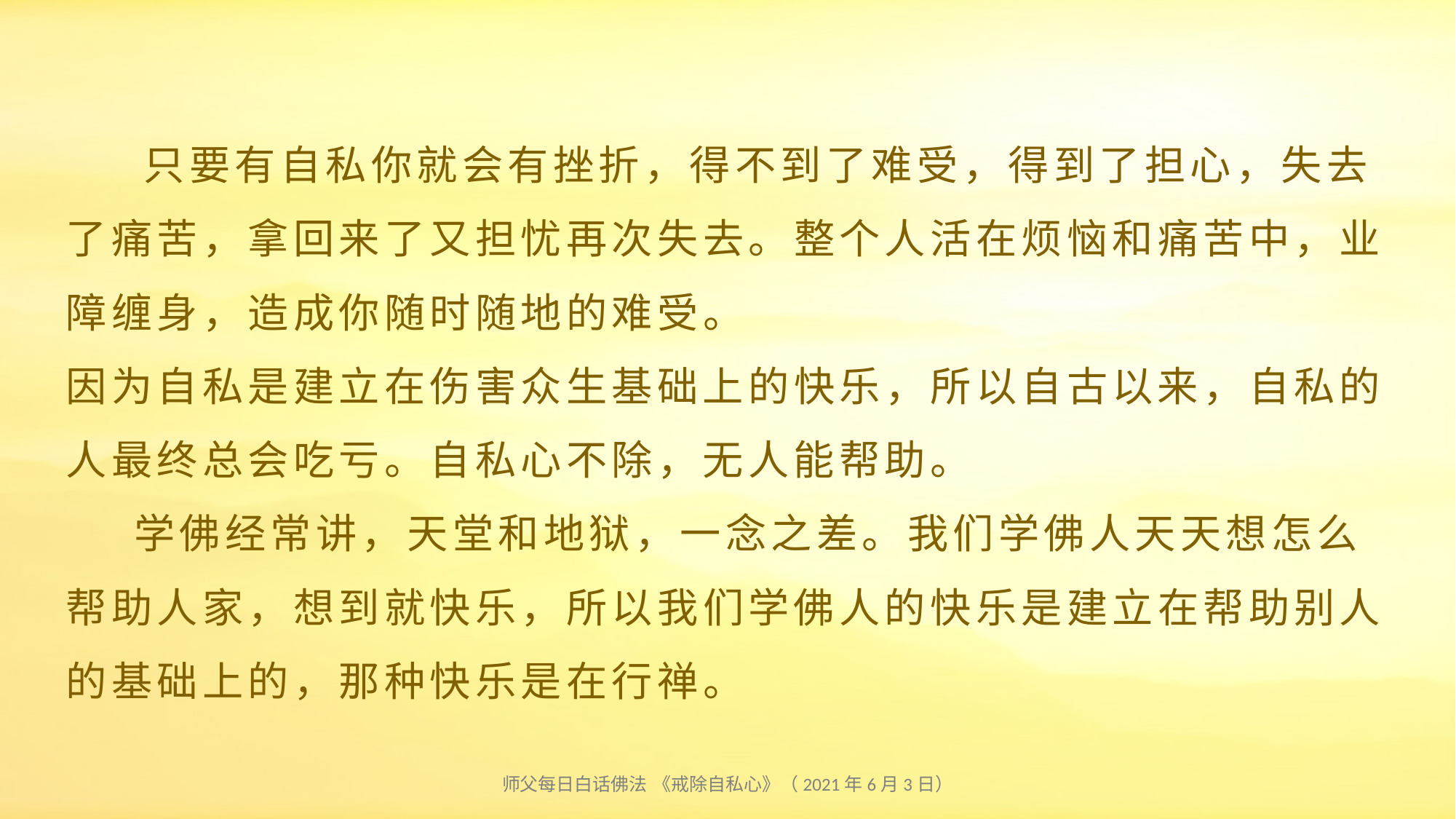

# 只要有自私你就会有挫折，得不到了难受，得到了担心，失去了痛苦，拿回来了又担忧再次失去。整个人活在烦恼和痛苦中，业障缠身，造成你随时随地的难受。 因为自私是建立在伤害众生基础上的快乐，所以自古以来，自私的人最终总会吃亏。自私心不除，无人能帮助。 学佛经常讲，天堂和地狱，一念之差。我们学佛人天天想怎么帮助人家，想到就快乐，所以我们学佛人的快乐是建立在帮助别人的基础上的，那种快乐是在行禅。
师父每日白话佛法 《戒除自私心》（2021年6月3日）